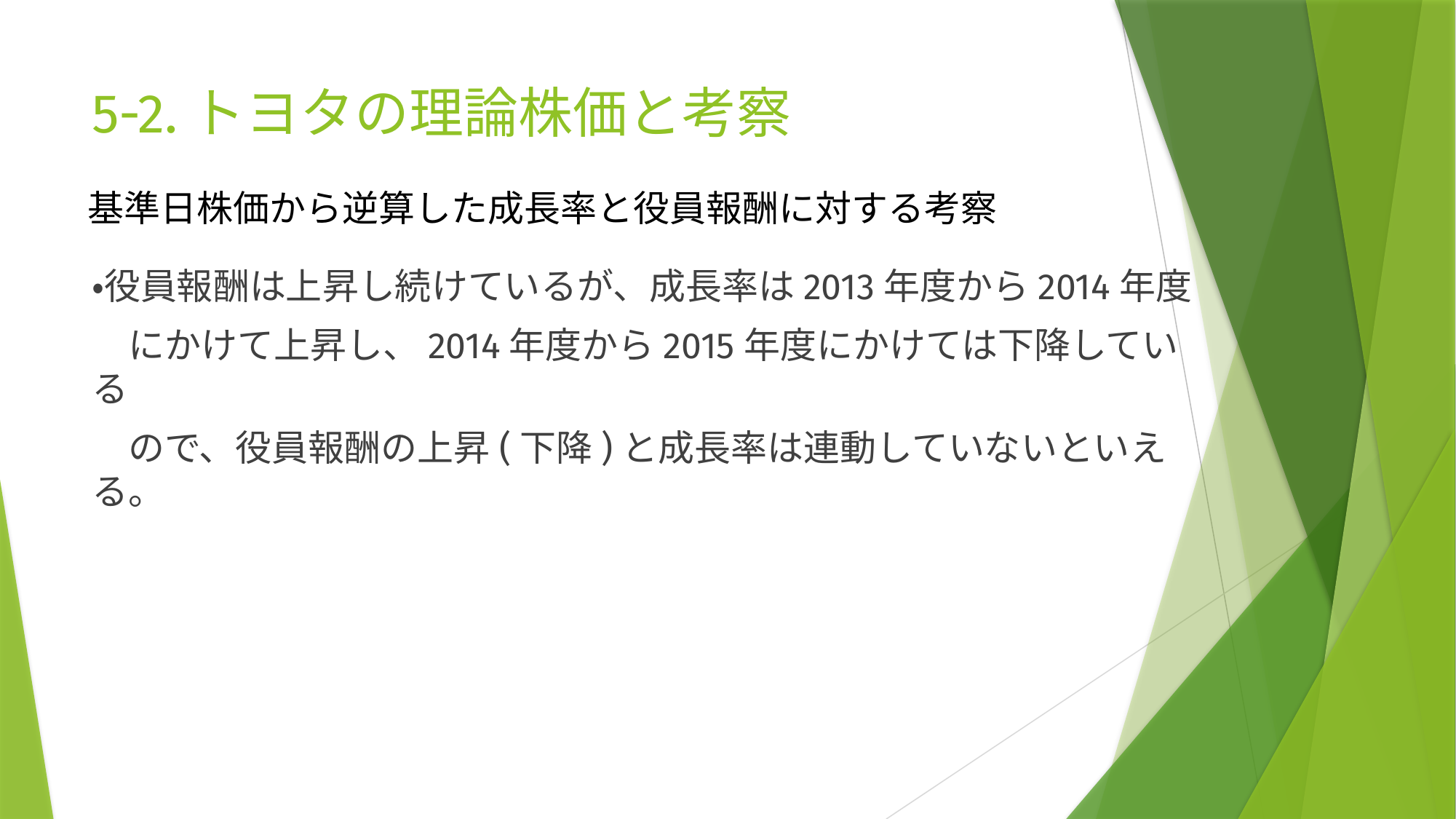

# 5-2.トヨタの理論株価と考察
基準日株価から逆算した成長率と役員報酬に対する考察
・役員報酬は上昇し続けているが、成長率は2013年度から2014年度
　にかけて上昇し、2014年度から2015年度にかけては下降している
　ので、役員報酬の上昇(下降)と成長率は連動していないといえる。